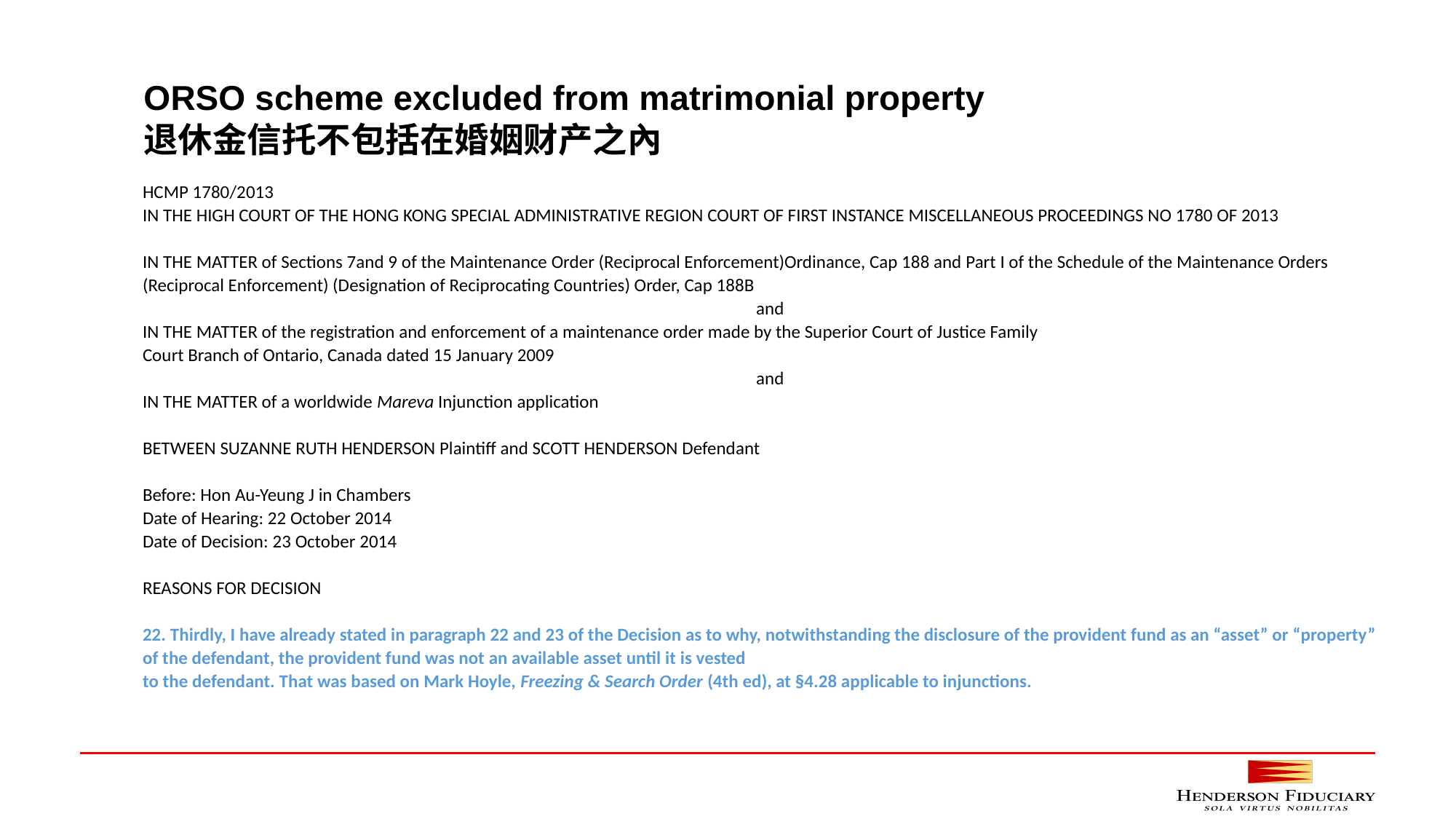

ORSO scheme excluded from matrimonial property
退休金信托不包括在婚姻财产之內
HCMP 1780/2013
IN THE HIGH COURT OF THE HONG KONG SPECIAL ADMINISTRATIVE REGION COURT OF FIRST INSTANCE MISCELLANEOUS PROCEEDINGS NO 1780 OF 2013

IN THE MATTER of Sections 7and 9 of the Maintenance Order (Reciprocal Enforcement)Ordinance, Cap 188 and Part I of the Schedule of the Maintenance Orders (Reciprocal Enforcement) (Designation of Reciprocating Countries) Order, Cap 188B
and
IN THE MATTER of the registration and enforcement of a maintenance order made by the Superior Court of Justice Family
Court Branch of Ontario, Canada dated 15 January 2009
and
IN THE MATTER of a worldwide Mareva Injunction application

BETWEEN SUZANNE RUTH HENDERSON Plaintiff and SCOTT HENDERSON Defendant

Before: Hon Au-Yeung J in Chambers
Date of Hearing: 22 October 2014
Date of Decision: 23 October 2014

REASONS FOR DECISION

22. Thirdly, I have already stated in paragraph 22 and 23 of the Decision as to why, notwithstanding the disclosure of the provident fund as an “asset” or “property” of the defendant, the provident fund was not an available asset until it is vested
to the defendant. That was based on Mark Hoyle, Freezing & Search Order (4th ed), at §4.28 applicable to injunctions.